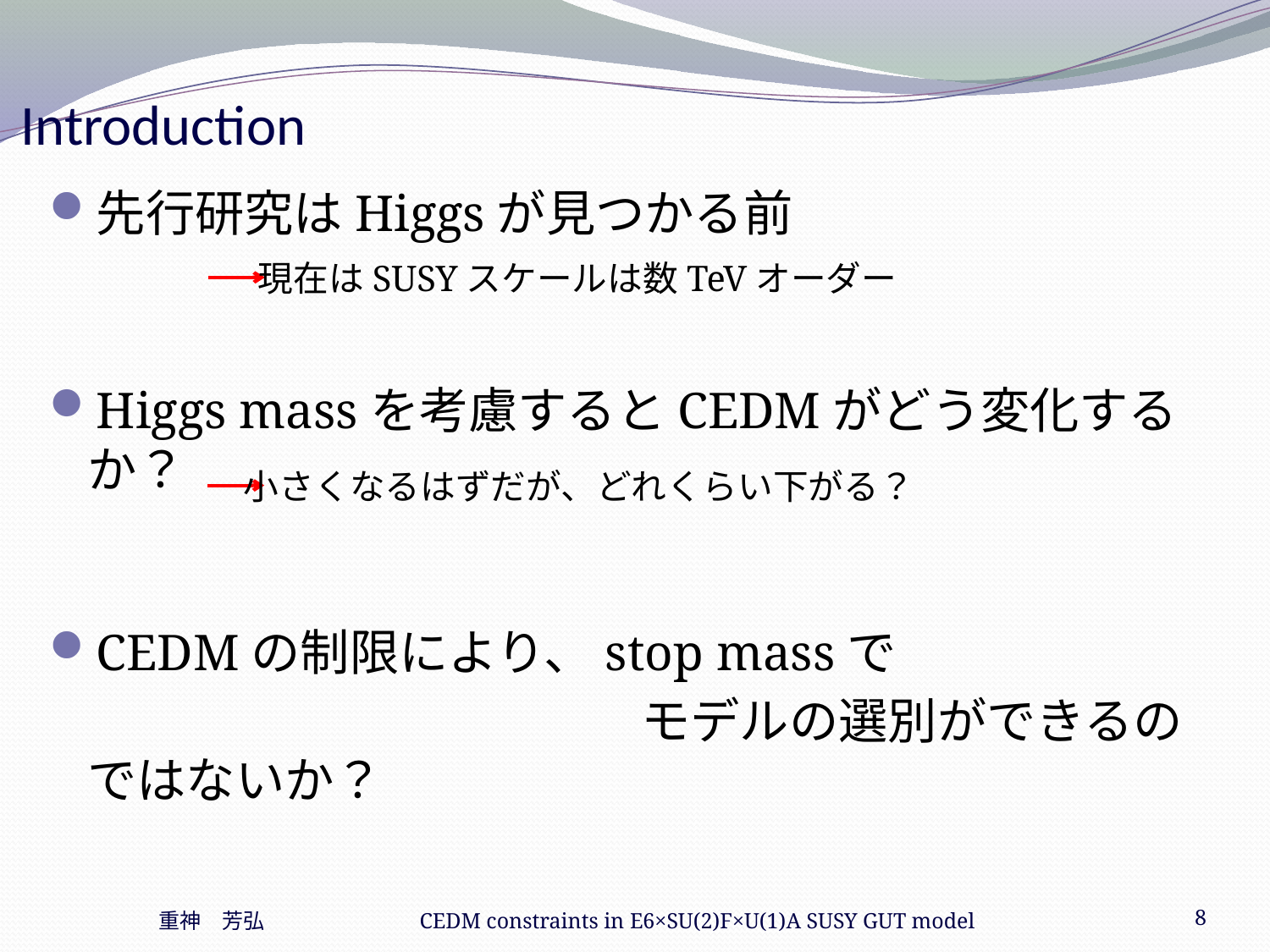

# Introduction
先行研究はHiggsが見つかる前

Higgs massを考慮するとCEDMがどう変化するか？

CEDMの制限により、stop massで
　　　　　　　　　　　　モデルの選別ができるのではないか？
現在はSUSYスケールは数TeVオーダー
小さくなるはずだが、どれくらい下がる？
重神　芳弘
CEDM constraints in E6×SU(2)F×U(1)A SUSY GUT model
8